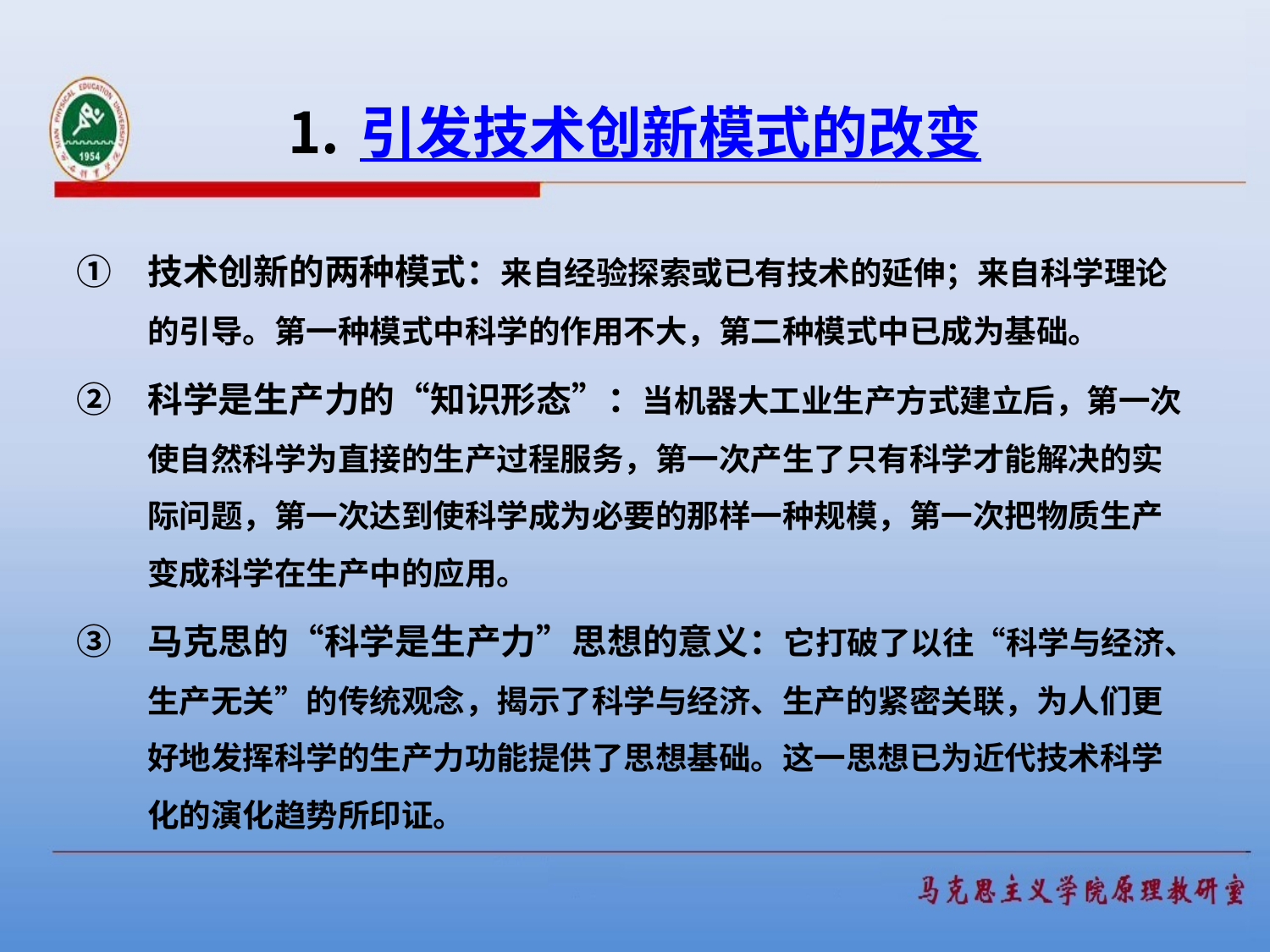

# 引发技术创新模式的改变
技术创新的两种模式：来自经验探索或已有技术的延伸；来自科学理论的引导。第一种模式中科学的作用不大，第二种模式中已成为基础。
科学是生产力的“知识形态”：当机器大工业生产方式建立后，第一次使自然科学为直接的生产过程服务，第一次产生了只有科学才能解决的实际问题，第一次达到使科学成为必要的那样一种规模，第一次把物质生产变成科学在生产中的应用。
马克思的“科学是生产力”思想的意义：它打破了以往“科学与经济、生产无关”的传统观念，揭示了科学与经济、生产的紧密关联，为人们更好地发挥科学的生产力功能提供了思想基础。这一思想已为近代技术科学化的演化趋势所印证。